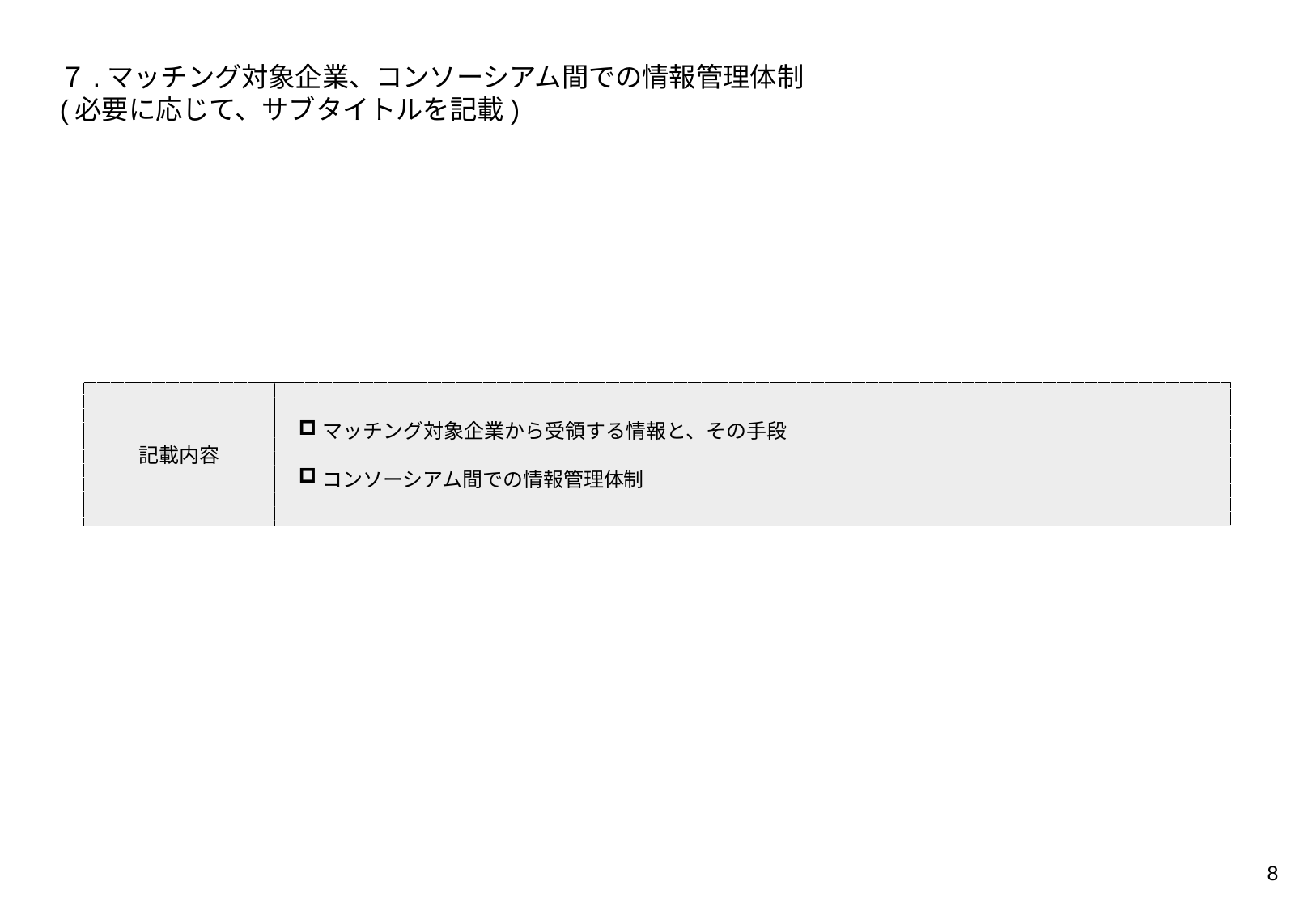

７.マッチング対象企業、コンソーシアム間での情報管理体制
(必要に応じて、サブタイトルを記載)
記載内容
マッチング対象企業から受領する情報と、その手段

コンソーシアム間での情報管理体制
8